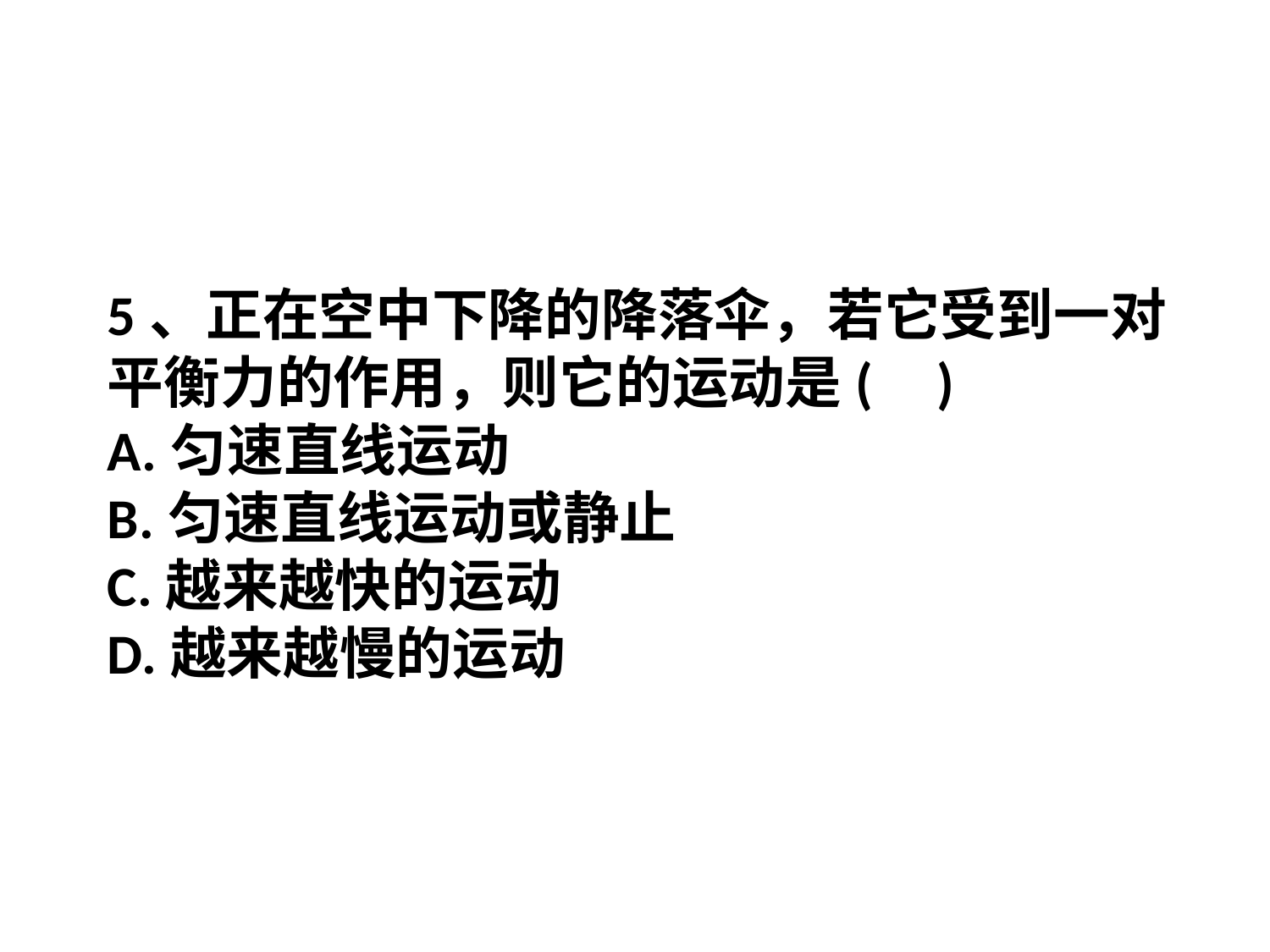

5、正在空中下降的降落伞，若它受到一对平衡力的作用，则它的运动是(     )
A.匀速直线运动
B.匀速直线运动或静止
C.越来越快的运动
D.越来越慢的运动